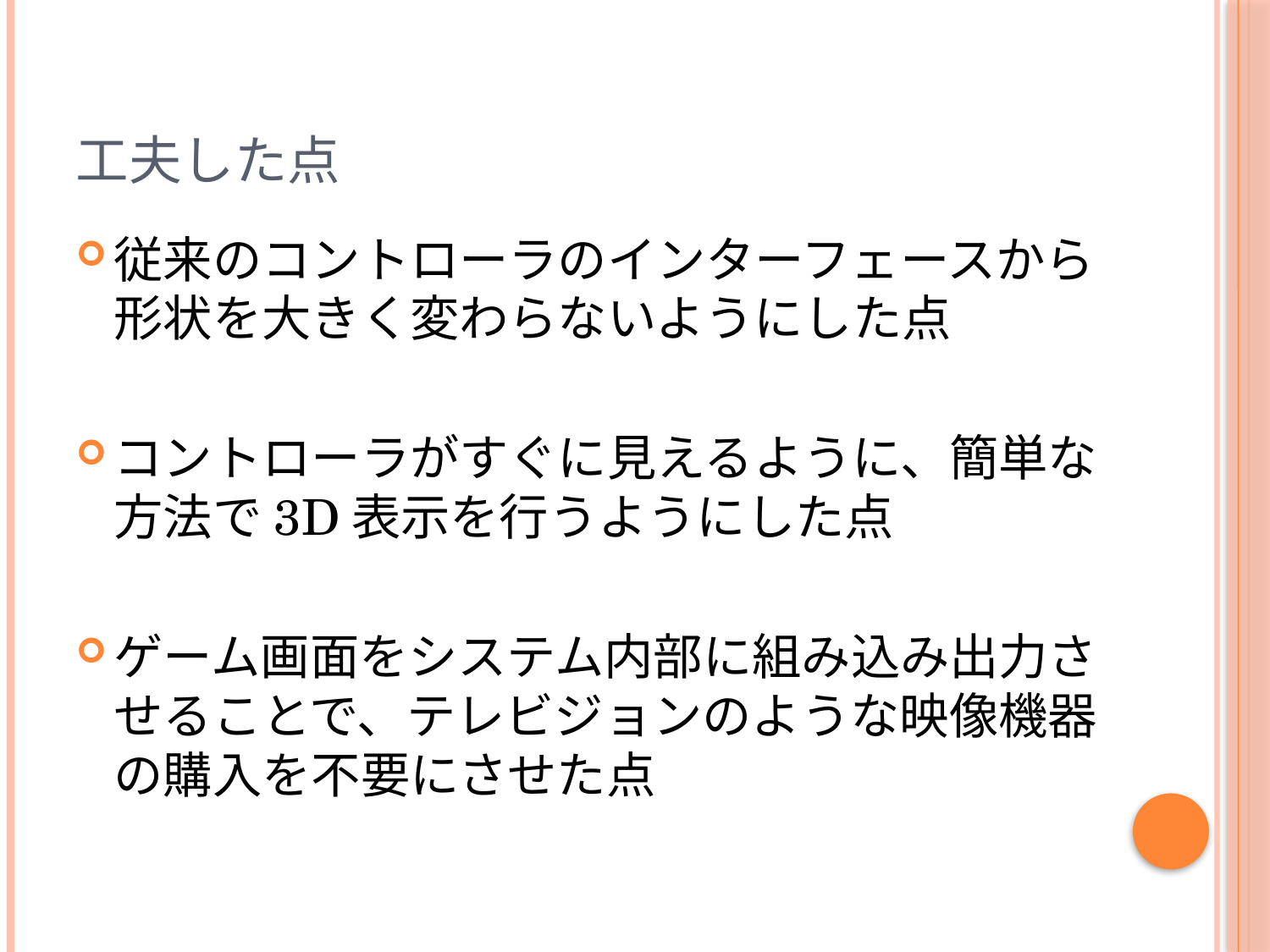

# 工夫した点
従来のコントローラのインターフェースから形状を大きく変わらないようにした点

コントローラがすぐに見えるように、簡単な方法で3D表示を行うようにした点

ゲーム画面をシステム内部に組み込み出力させることで、テレビジョンのような映像機器の購入を不要にさせた点